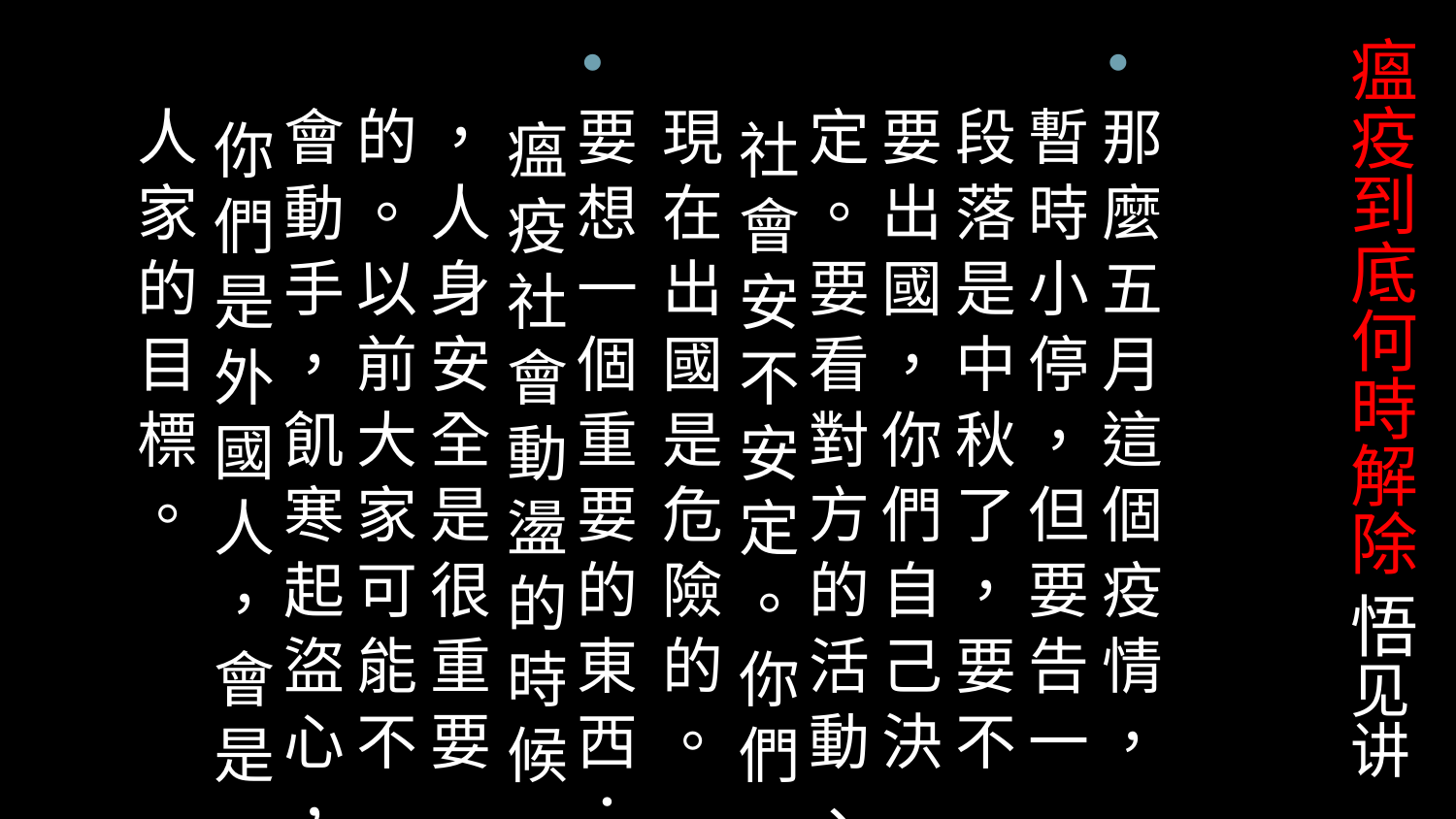

# 瘟疫到底何時解除 悟见讲
那 麼 五 月 這 個 疫 情 ， 暫 時 小 停 ， 但 要 告 一 段 落 是 中 秋 了 ， 要 不 要 出 國 ， 你 們 自 己 決 定 。 要 看 對 方 的 活 動 、 社 會 安 不 安 定 。 你 們 現 在 出 國 是 危 險 的 。
要 想 一 個 重 要 的 東 西 ： 瘟 疫 社 會 動 盪 的 時 候 ， 人 身 安 全 是 很 重 要 的 。 以 前 大 家 可 能 不 會 動 手 ， 飢 寒 起 盜 心 ， 你 們 是 外 國 人 ， 會 是 人 家 的 目 標 。